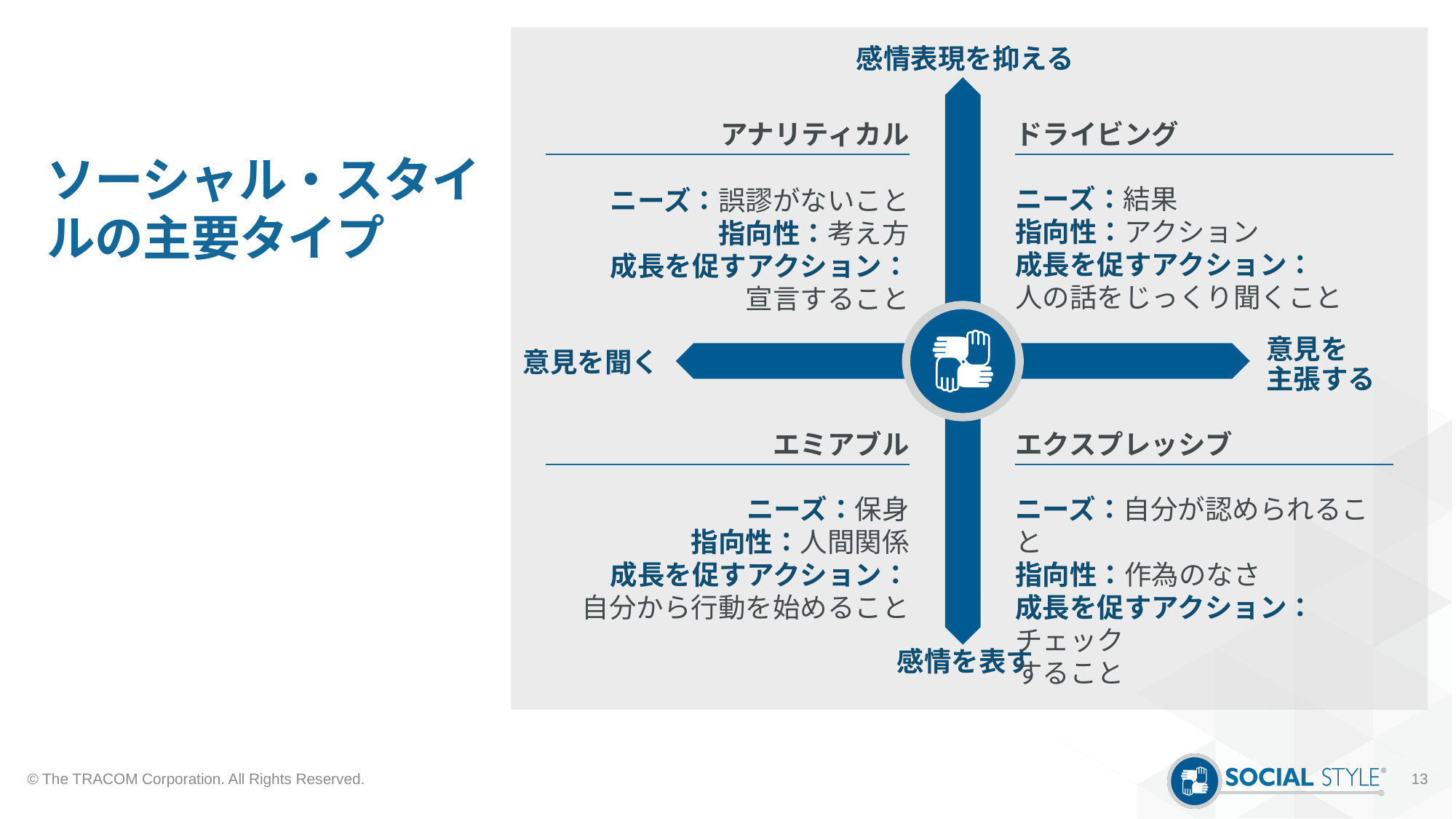

# ソーシャル・スタイルの主要タイプ

感情表現を抑える

アナリティカル
ニーズ：誤謬がないこと
指向性：考え方
成長を促すアクション：
宣言すること

ドライビング

ニーズ：結果
指向性：アクション
成長を促すアクション：
人の話をじっくり聞くこと
意見を
主張する
意見を聞く
エミアブル

ニーズ：保身
指向性：人間関係
成長を促すアクション：
自分から行動を始めること
エクスプレッシブ

ニーズ：自分が認められること
指向性：作為のなさ
成長を促すアクション：チェック
すること
感情を表す
© The TRACOM Corporation. All Rights Reserved.
13